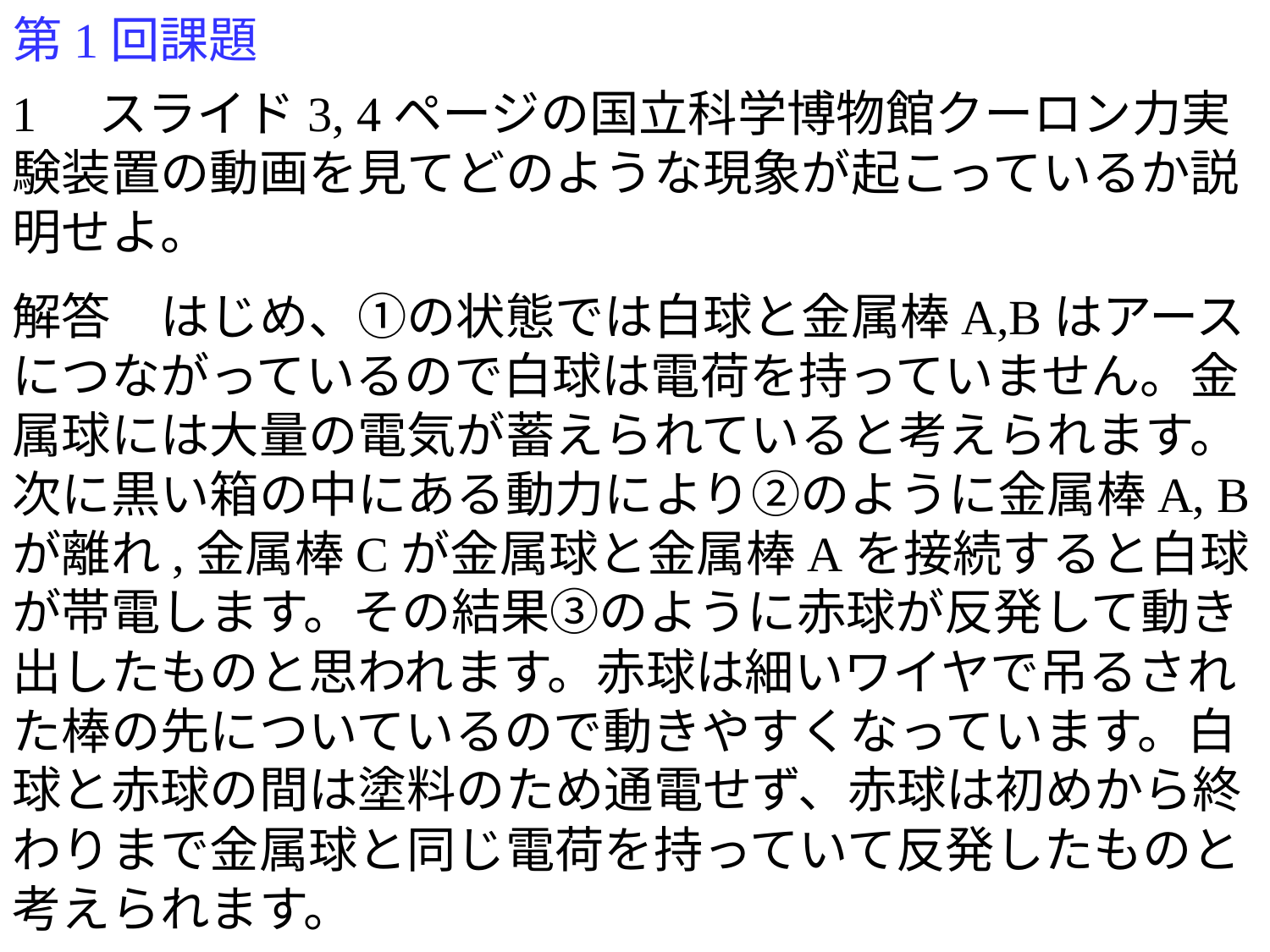

第1回課題
1　スライド3, 4ページの国立科学博物館クーロン力実験装置の動画を見てどのような現象が起こっているか説明せよ。
解答　はじめ、①の状態では白球と金属棒A,Bはアースにつながっているので白球は電荷を持っていません。金属球には大量の電気が蓄えられていると考えられます。
次に黒い箱の中にある動力により②のように金属棒A, Bが離れ,金属棒Cが金属球と金属棒Aを接続すると白球が帯電します。その結果③のように赤球が反発して動き出したものと思われます。赤球は細いワイヤで吊るされた棒の先についているので動きやすくなっています。白球と赤球の間は塗料のため通電せず、赤球は初めから終わりまで金属球と同じ電荷を持っていて反発したものと考えられます。